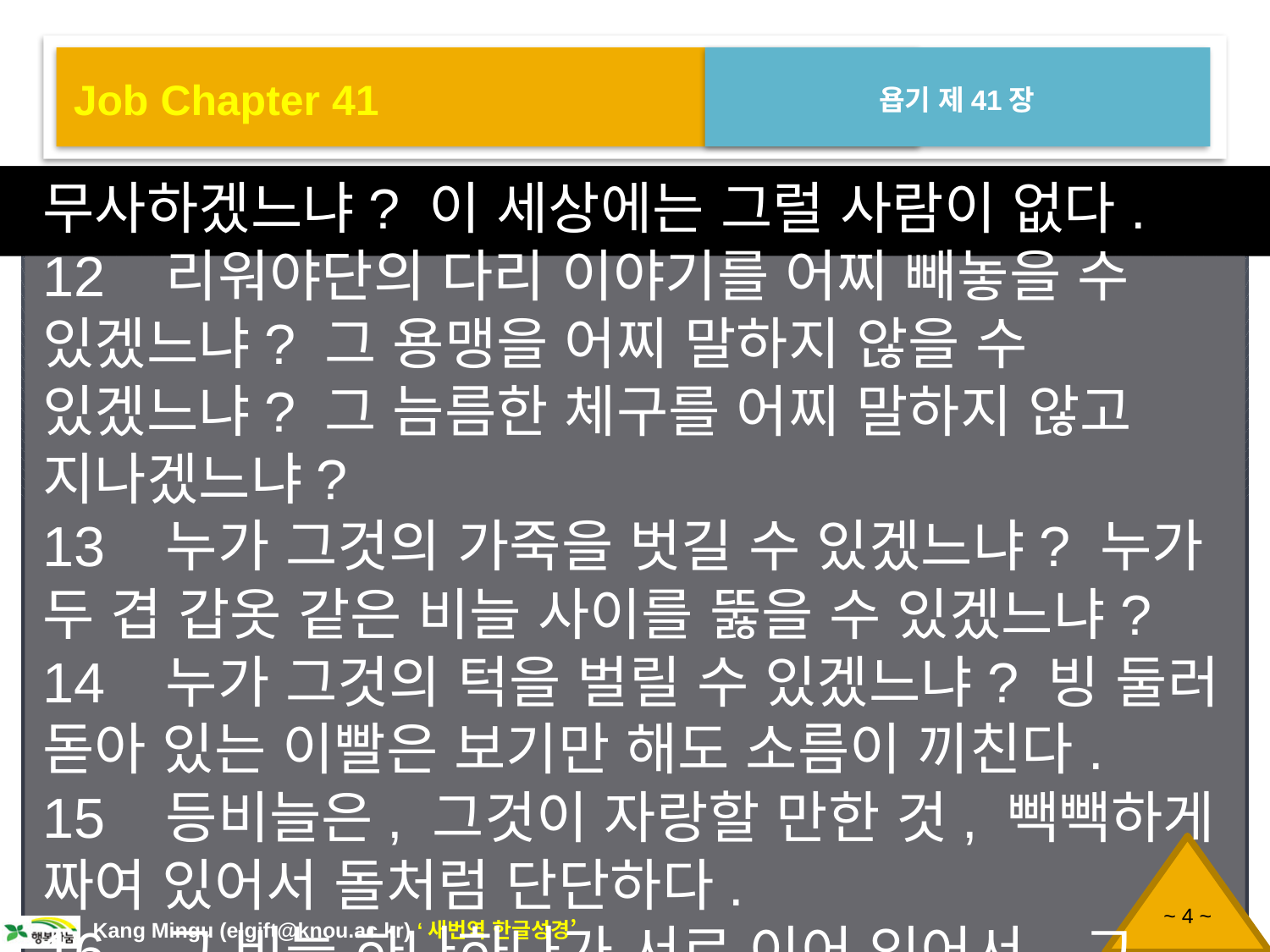

Job Chapter 41
욥기 제41장
무사하겠느냐? 이 세상에는 그럴 사람이 없다.
12   리워야단의 다리 이야기를 어찌 빼놓을 수 있겠느냐? 그 용맹을 어찌 말하지 않을 수 있겠느냐? 그 늠름한 체구를 어찌 말하지 않고 지나겠느냐?
13   누가 그것의 가죽을 벗길 수 있겠느냐? 누가 두 겹 갑옷 같은 비늘 사이를 뚫을 수 있겠느냐?
14   누가 그것의 턱을 벌릴 수 있겠느냐? 빙 둘러 돋아 있는 이빨은 보기만 해도 소름이 끼친다.
15   등비늘은, 그것이 자랑할 만한 것, 빽빽하게 짜여 있어서 돌처럼 단단하다.
16   그 비늘 하나하나가 서로 이어 있어서, 그